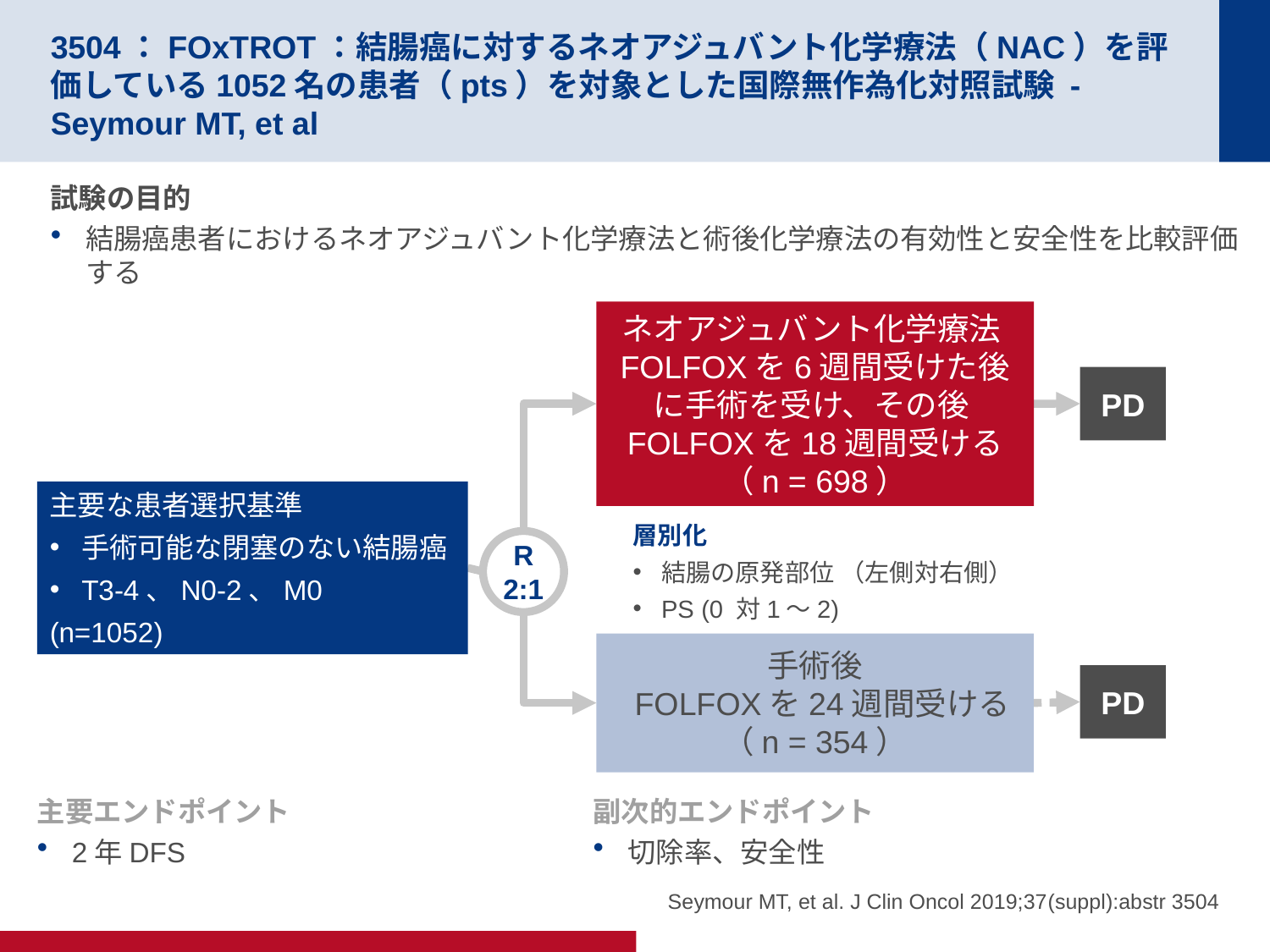

# 3504：FOxTROT：結腸癌に対するネオアジュバント化学療法（NAC）を評価している1052名の患者（pts）を対象とした国際無作為化対照試験 - Seymour MT, et al
試験の目的
結腸癌患者におけるネオアジュバント化学療法と術後化学療法の有効性と安全性を比較評価する
ネオアジュバント化学療法FOLFOXを6週間受けた後に手術を受け、その後FOLFOXを18週間受ける
（n = 698）
PD
主要な患者選択基準
手術可能な閉塞のない結腸癌
T3-4、N0-2、M0
(n=1052)
層別化
結腸の原発部位 （左側対右側）
PS (0 対1～2)

R
2:1
手術後
 FOLFOXを24週間受ける
（n = 354）
PD
主要エンドポイント
2年DFS

副次的エンドポイント
切除率、安全性
Seymour MT, et al. J Clin Oncol 2019;37(suppl):abstr 3504